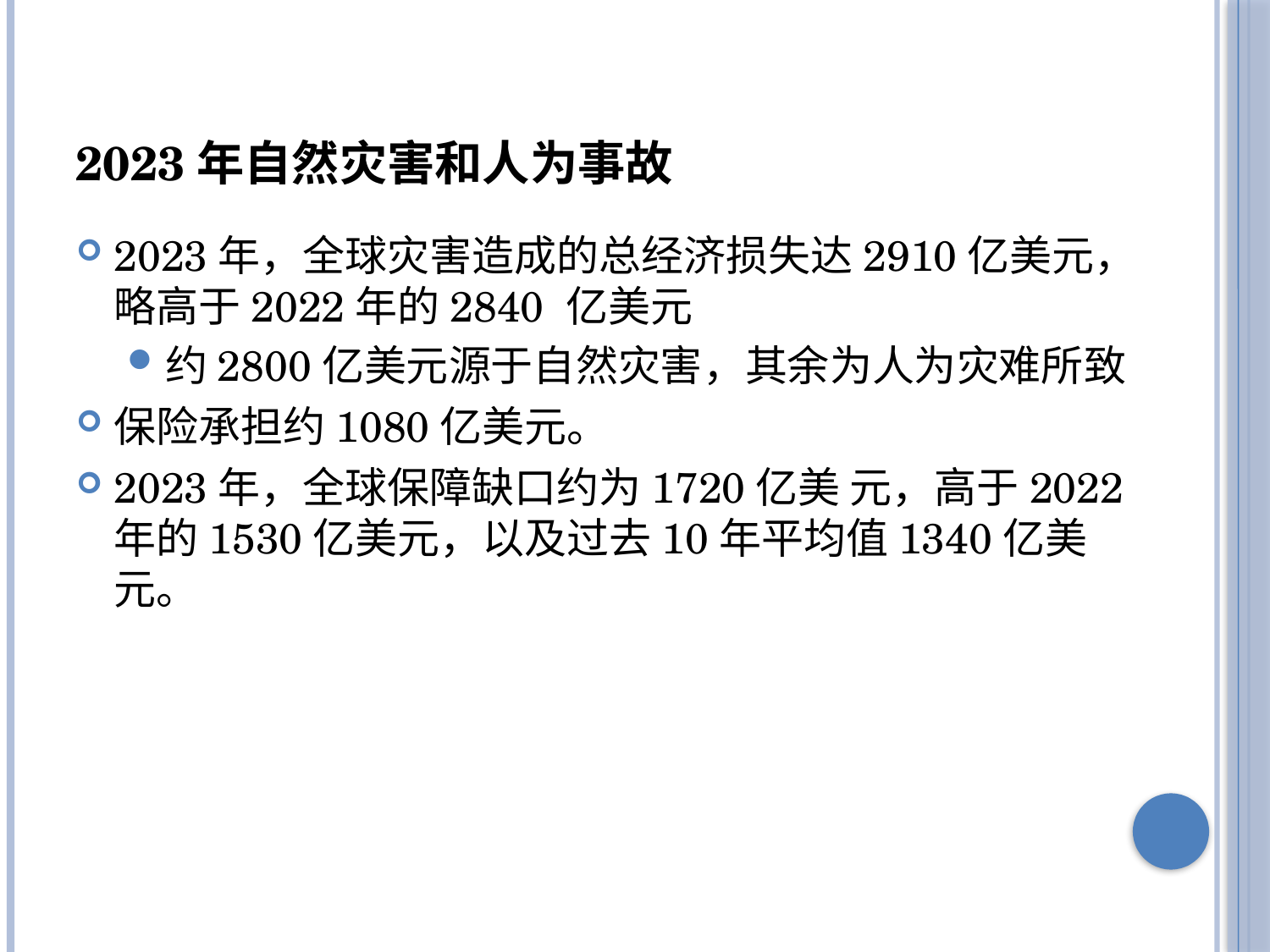

# 2023年自然灾害和人为事故
2023年，全球灾害造成的总经济损失达2910亿美元，略高于2022年的2840 亿美元
约2800亿美元源于自然灾害，其余为人为灾难所致
保险承担约1080亿美元。
2023年，全球保障缺口约为1720亿美 元，高于2022年的1530亿美元，以及过去10年平均值1340亿美元。